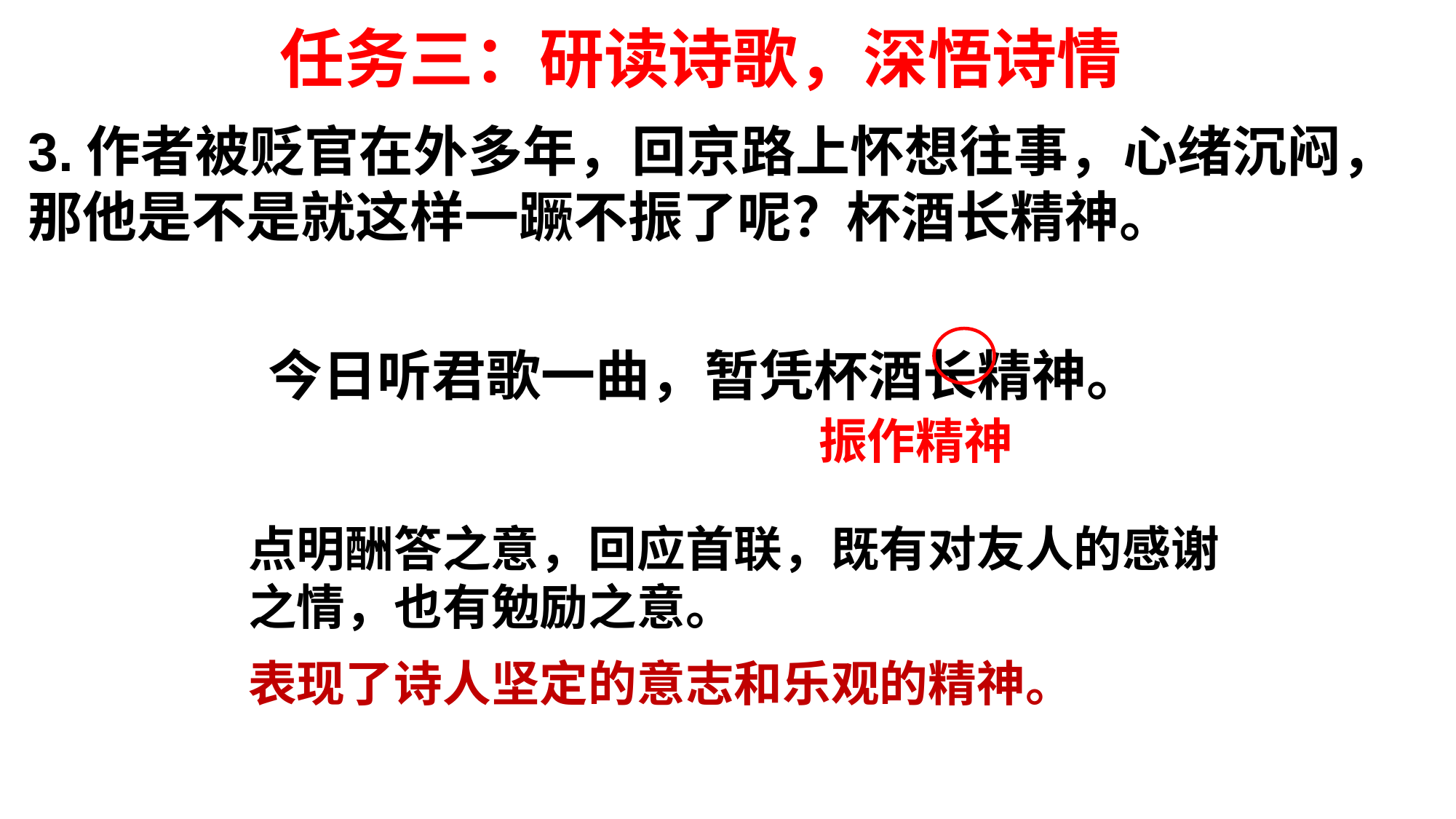

任务三：研读诗歌，深悟诗情
3.作者被贬官在外多年，回京路上怀想往事，心绪沉闷，那他是不是就这样一蹶不振了呢？杯酒长精神。

今日听君歌一曲，暂凭杯酒长精神。

振作精神
点明酬答之意，回应首联，既有对友人的感谢之情，也有勉励之意。
表现了诗人坚定的意志和乐观的精神。